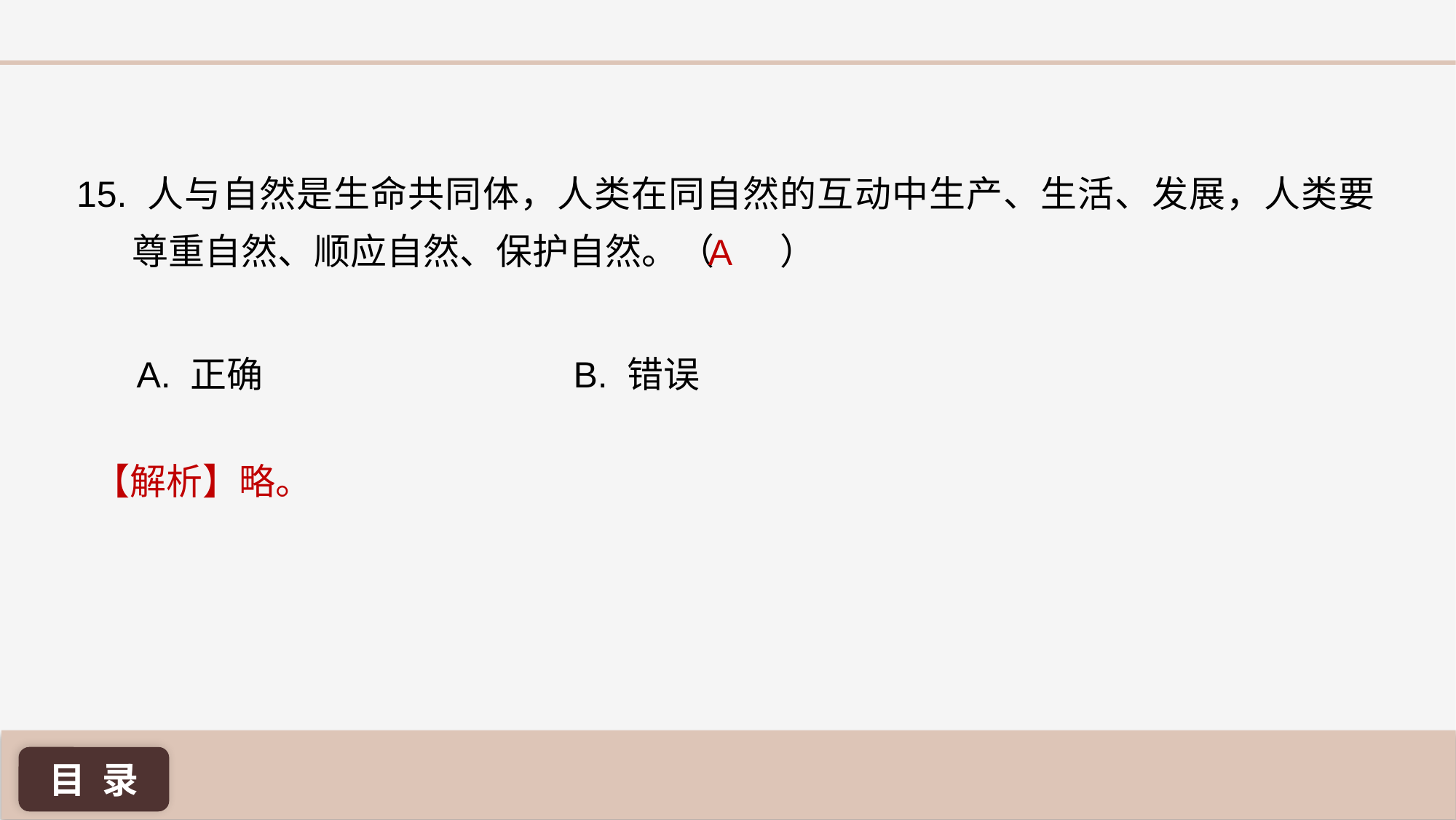

15. 人与自然是生命共同体，人类在同自然的互动中生产、生活、发展，人类要尊重自然、顺应自然、保护自然。（        ）
A
A. 正确 			B. 错误
【解析】略。